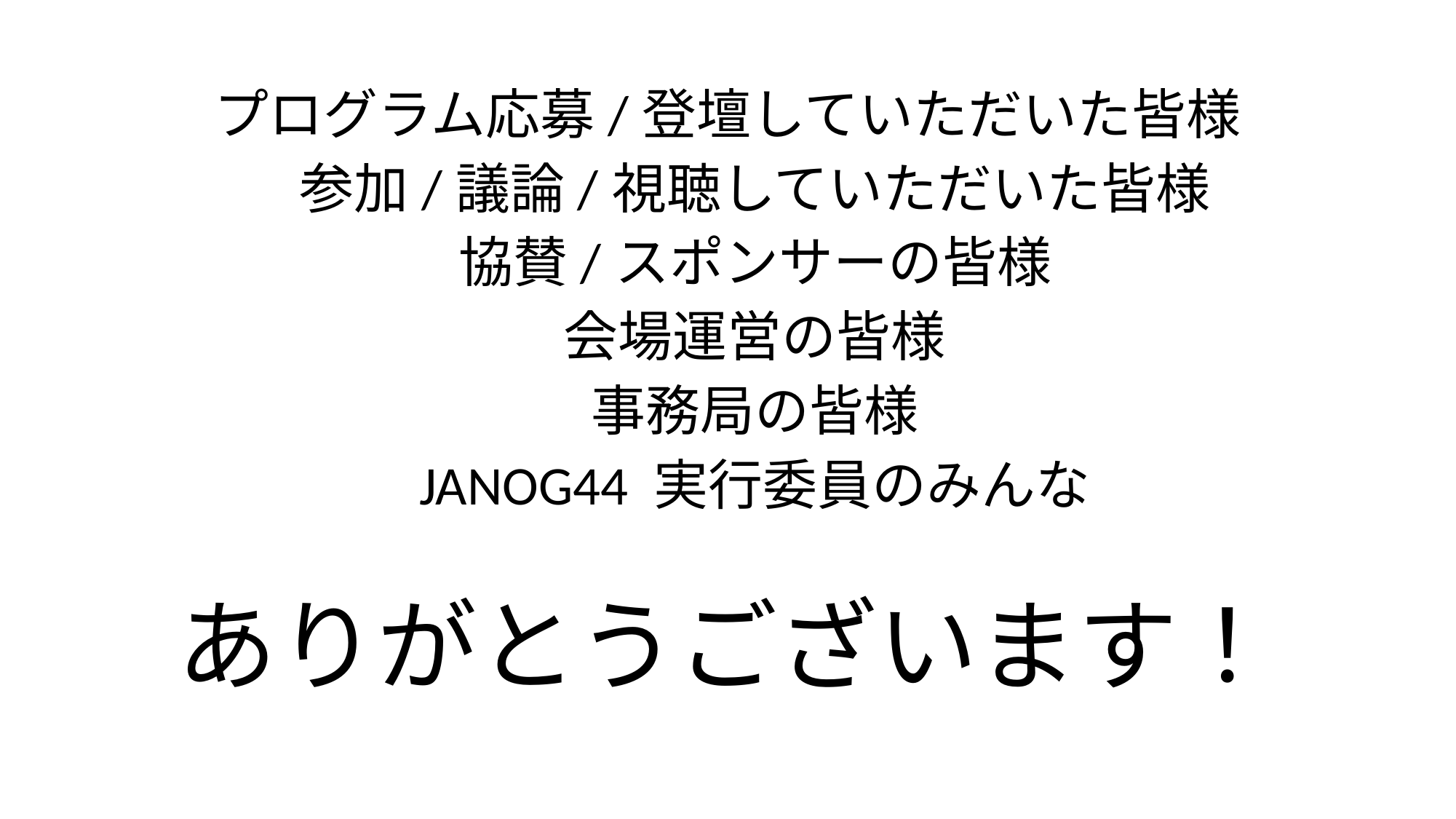

プログラム応募/登壇していただいた皆様
参加/議論/視聴していただいた皆様
協賛/スポンサーの皆様
会場運営の皆様
事務局の皆様
JANOG44 実行委員のみんな
ありがとうございます！